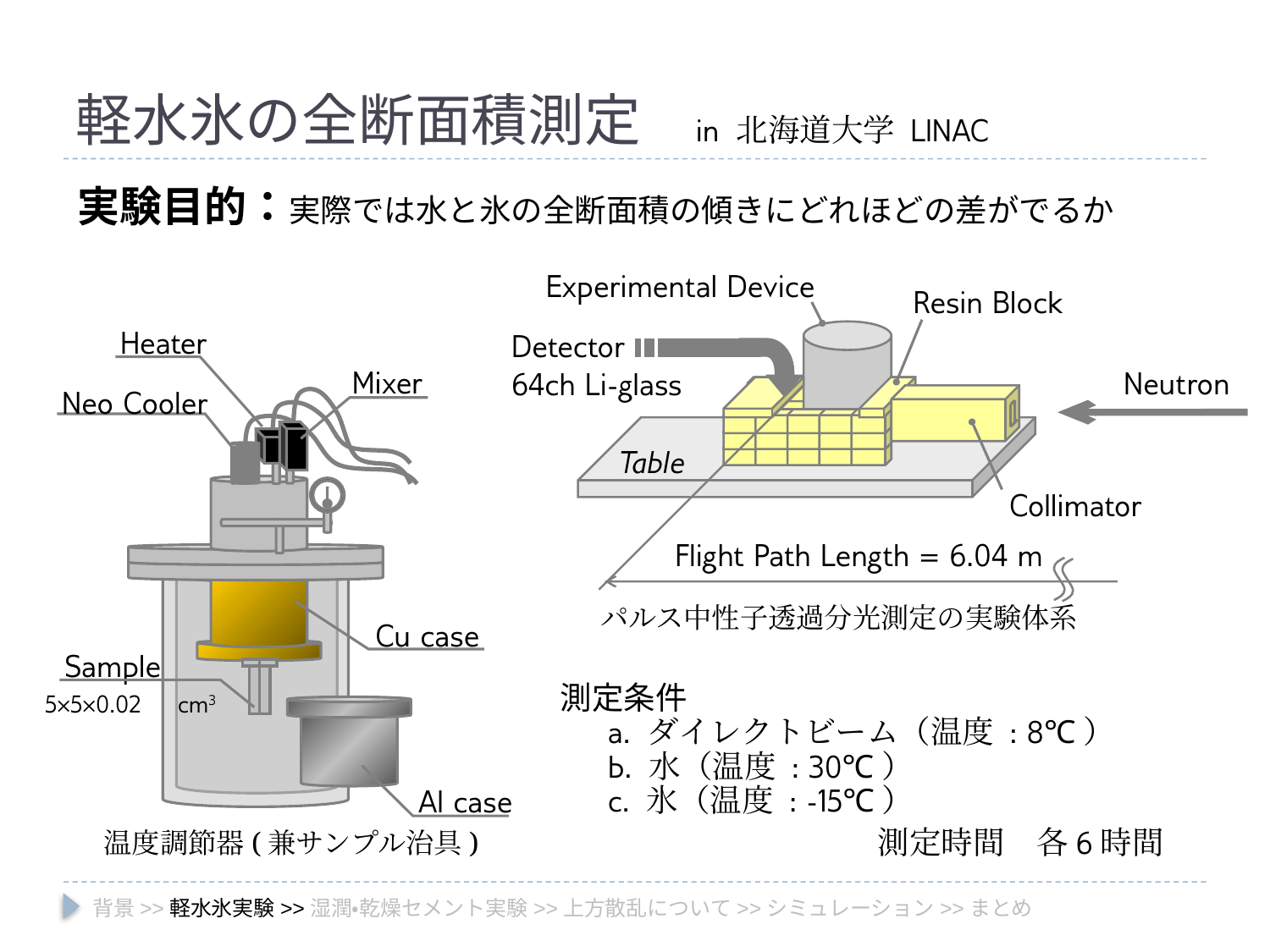

# 軽水氷の全断面積測定
in 北海道大学 LINAC
実験目的：実際では水と氷の全断面積の傾きにどれほどの差がでるか
Experimental Device
Resin Block

Detector
64ch Li-glass

Neutron

Table

Collimator
Flight Path Length = 6.04 m

Heater

Mixer
Neo Cooler

Cu case

Sample

5×5×0.02　cm3

Al case

 パルス中性子透過分光測定の実験体系
測定条件
	a. ダイレクトビーム（温度 : 8℃）
	b. 水（温度 : 30℃）
	c. 氷（温度 : -15℃）
　　　　　　　　　　測定時間　各6時間
温度調節器(兼サンプル治具)
背景>>軽水氷実験>>湿潤・乾燥セメント実験>>上方散乱について>>シミュレーション>>まとめ